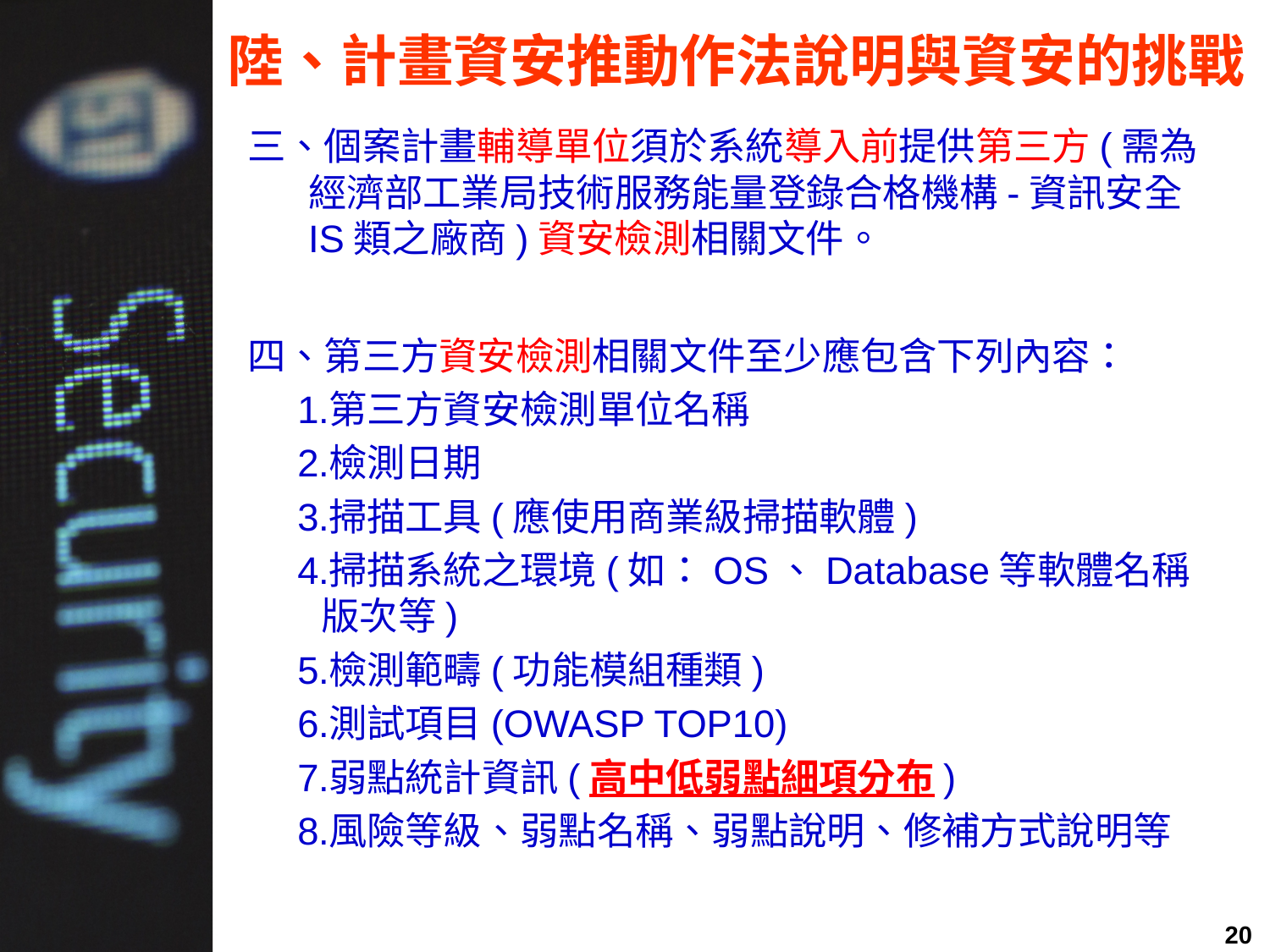

陸、計畫資安推動作法說明與資安的挑戰
三、個案計畫輔導單位須於系統導入前提供第三方(需為經濟部工業局技術服務能量登錄合格機構-資訊安全IS類之廠商)資安檢測相關文件。

四、第三方資安檢測相關文件至少應包含下列內容：
第三方資安檢測單位名稱
檢測日期
掃描工具(應使用商業級掃描軟體)
掃描系統之環境(如：OS、Database等軟體名稱版次等)
檢測範疇(功能模組種類)
測試項目(OWASP TOP10)
弱點統計資訊(高中低弱點細項分布)
風險等級、弱點名稱、弱點說明、修補方式說明等

20